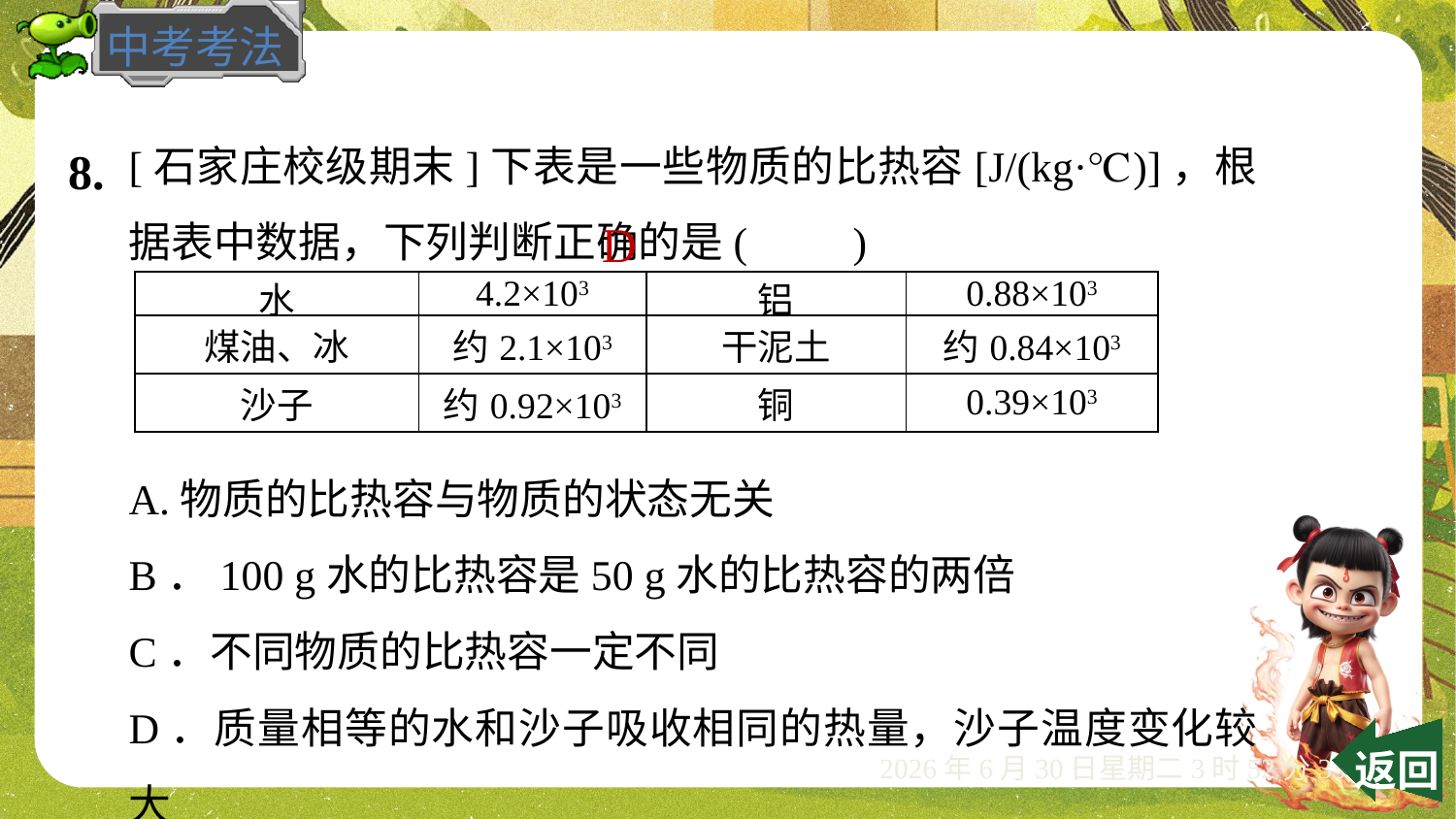

8.
[石家庄校级期末]下表是一些物质的比热容[J/(kg·℃)]，根据表中数据，下列判断正确的是(　　)

A.物质的比热容与物质的状态无关
B．100 g水的比热容是50 g水的比热容的两倍
C．不同物质的比热容一定不同
D．质量相等的水和沙子吸收相同的热量，沙子温度变化较大
D
| 水 | 4.2×103 | 铝 | 0.88×103 |
| --- | --- | --- | --- |
| 煤油、冰 | 约2.1×103 | 干泥土 | 约0.84×103 |
| 沙子 | 约0.92×103 | 铜 | 0.39×103 |
 返回